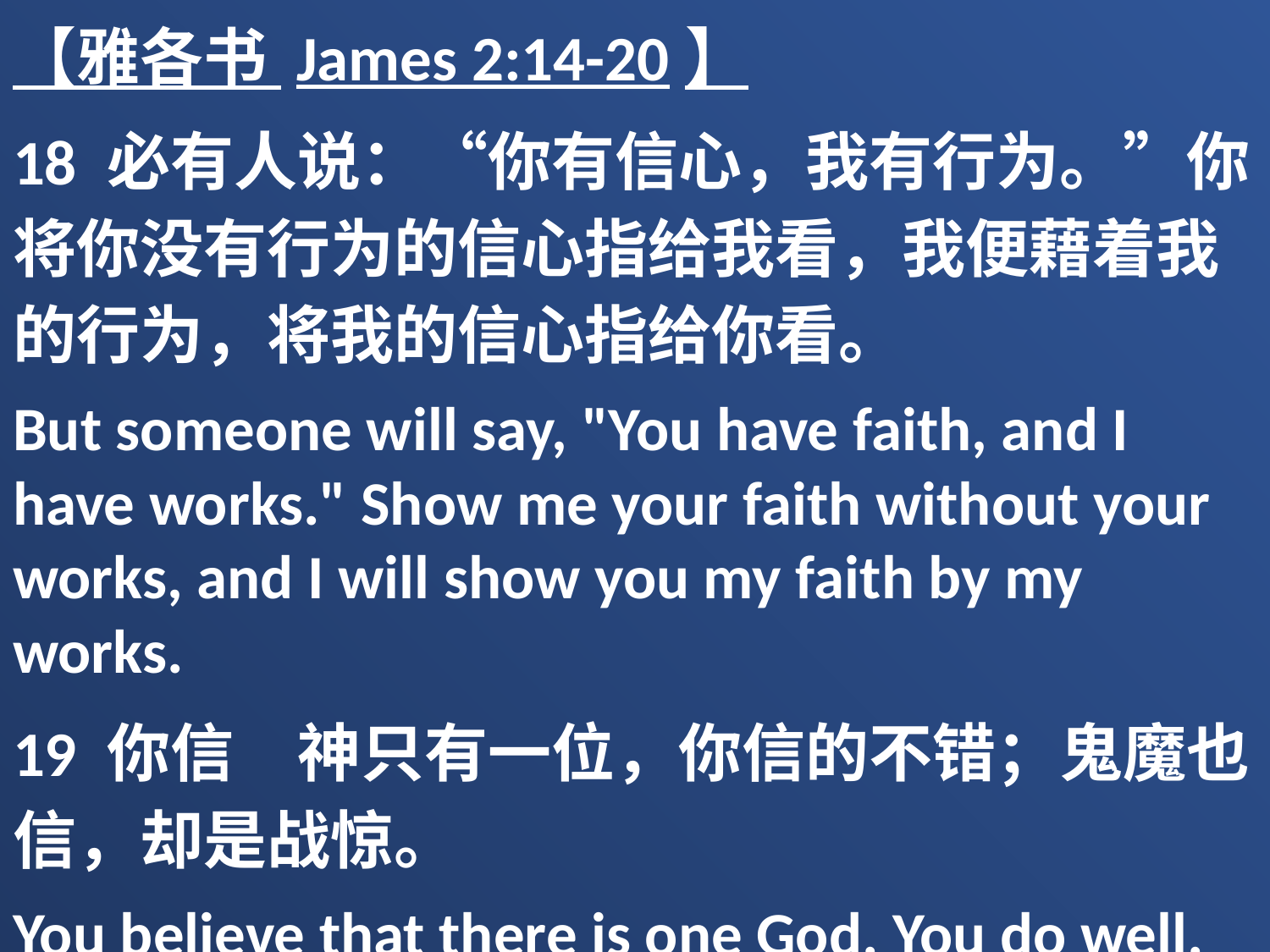

【雅各书 James 2:14-20】
18 必有人说：“你有信心，我有行为。”你将你没有行为的信心指给我看，我便藉着我的行为，将我的信心指给你看。
But someone will say, "You have faith, and I have works." Show me your faith without your works, and I will show you my faith by my works.
19 你信　神只有一位，你信的不错；鬼魔也信，却是战惊。
You believe that there is one God. You do well. Even the demons believe--and tremble!